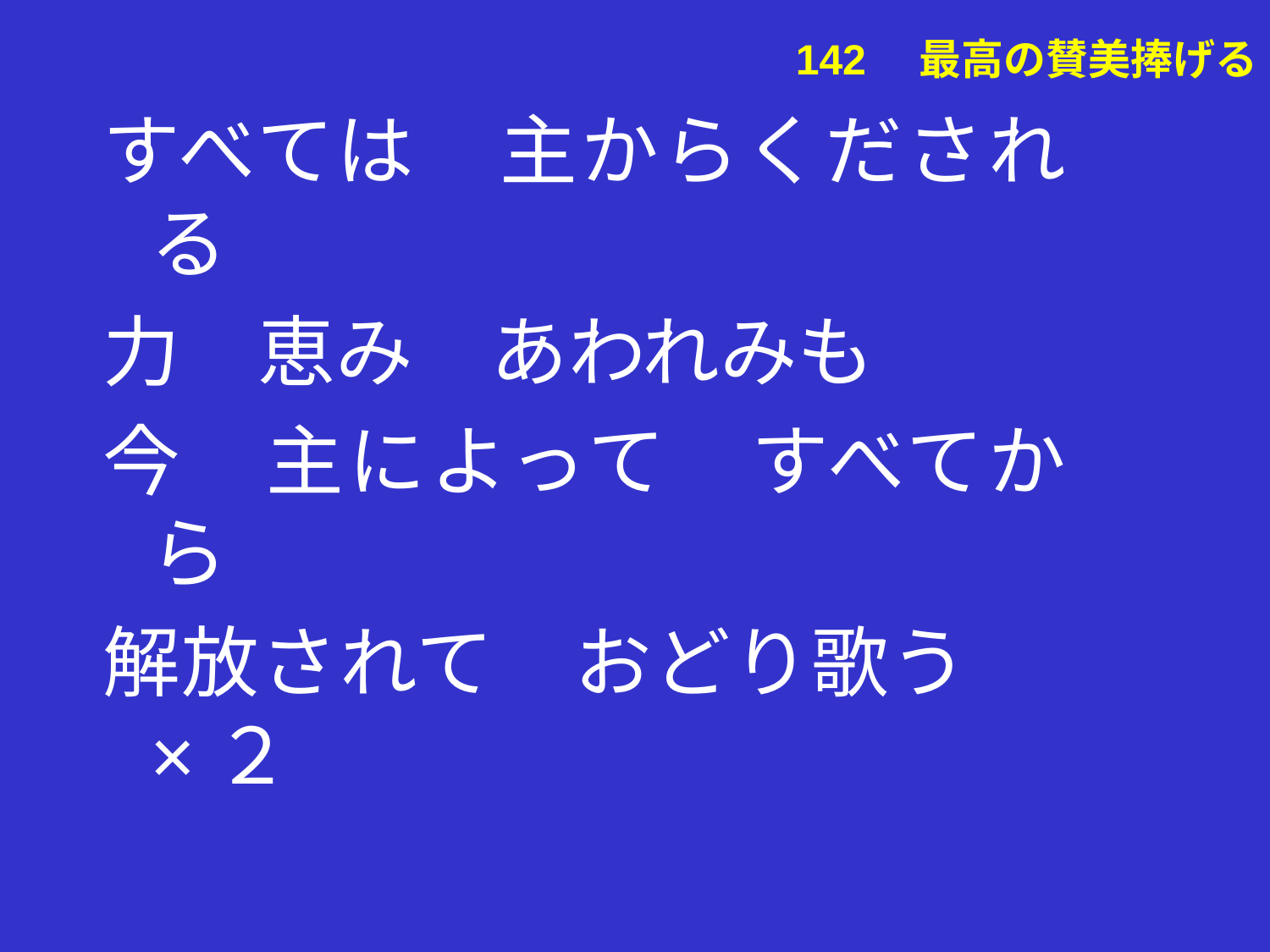

すべては　主からくだされる
力　恵み　あわれみも
今　主によって　すべてから
解放されて　おどり歌う　×２

# 142　最高の賛美捧げる